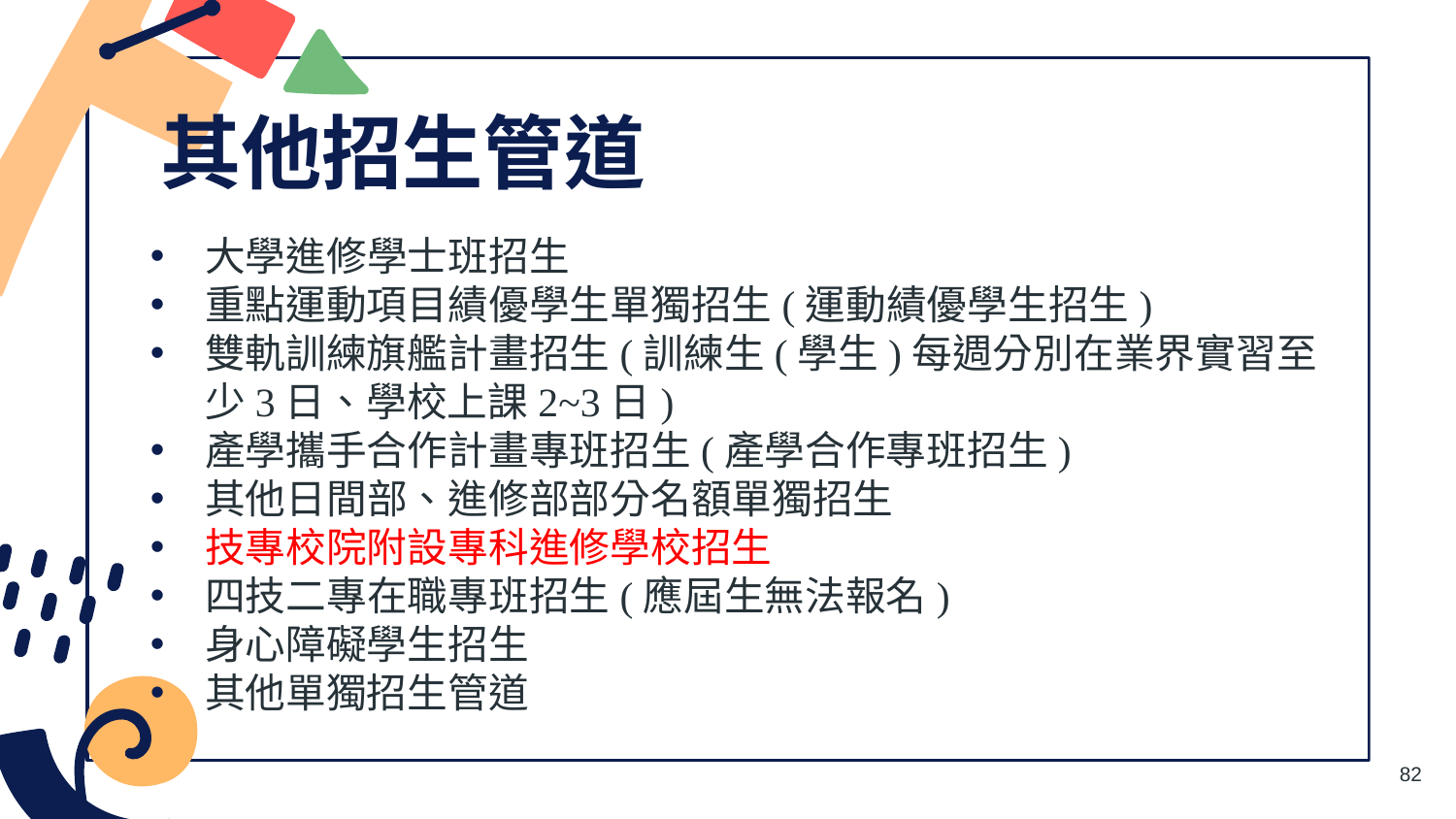

其他招生管道

大學進修學士班招生
重點運動項目績優學生單獨招生(運動績優學生招生)
雙軌訓練旗艦計畫招生(訓練生(學生)每週分別在業界實習至少3日、學校上課2~3日)
產學攜手合作計畫專班招生(產學合作專班招生)
其他日間部、進修部部分名額單獨招生
技專校院附設專科進修學校招生
四技二專在職專班招生(應屆生無法報名)
身心障礙學生招生
其他單獨招生管道
82